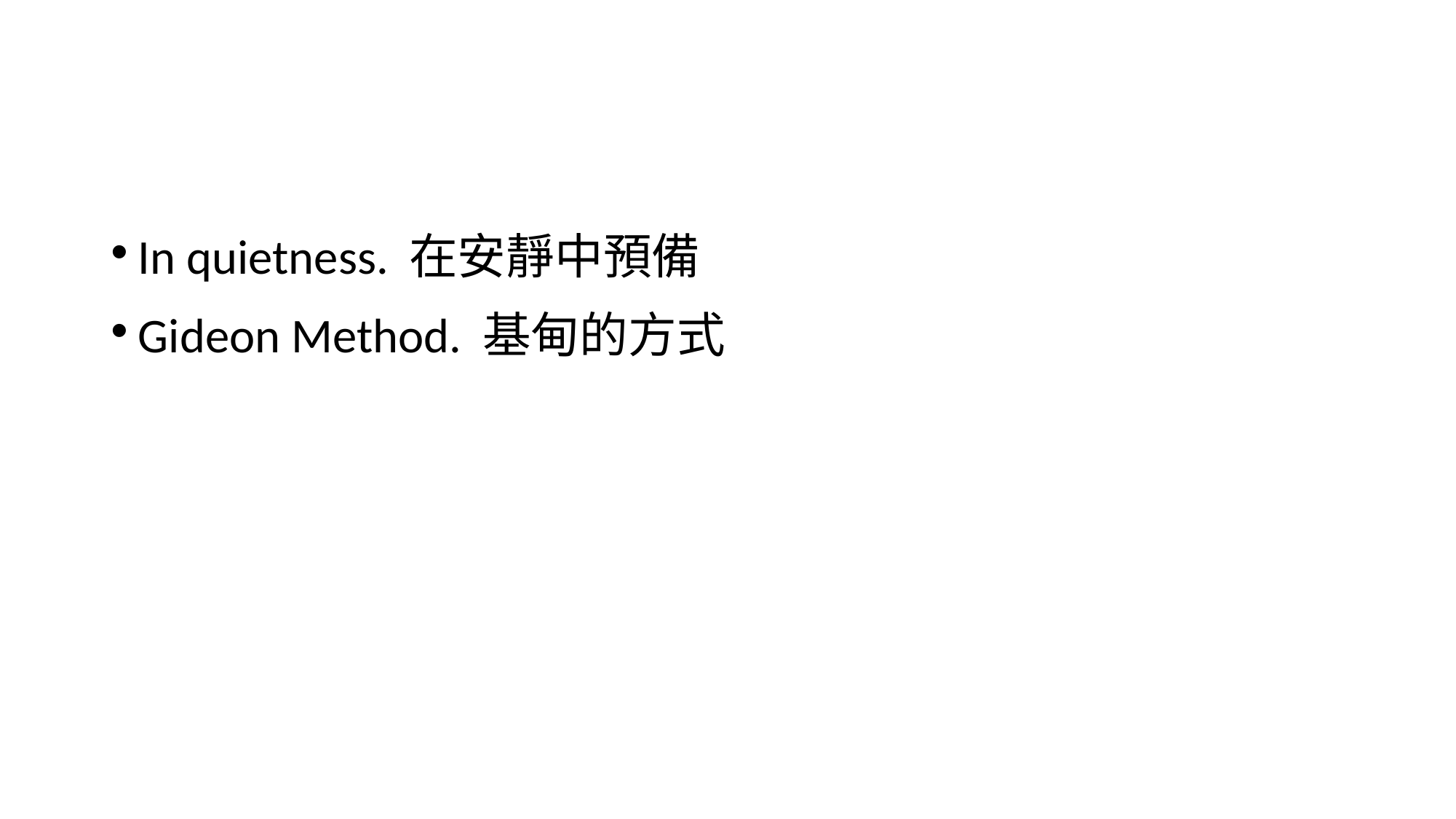

#
In quietness. 在安靜中預備
Gideon Method. 基甸的方式